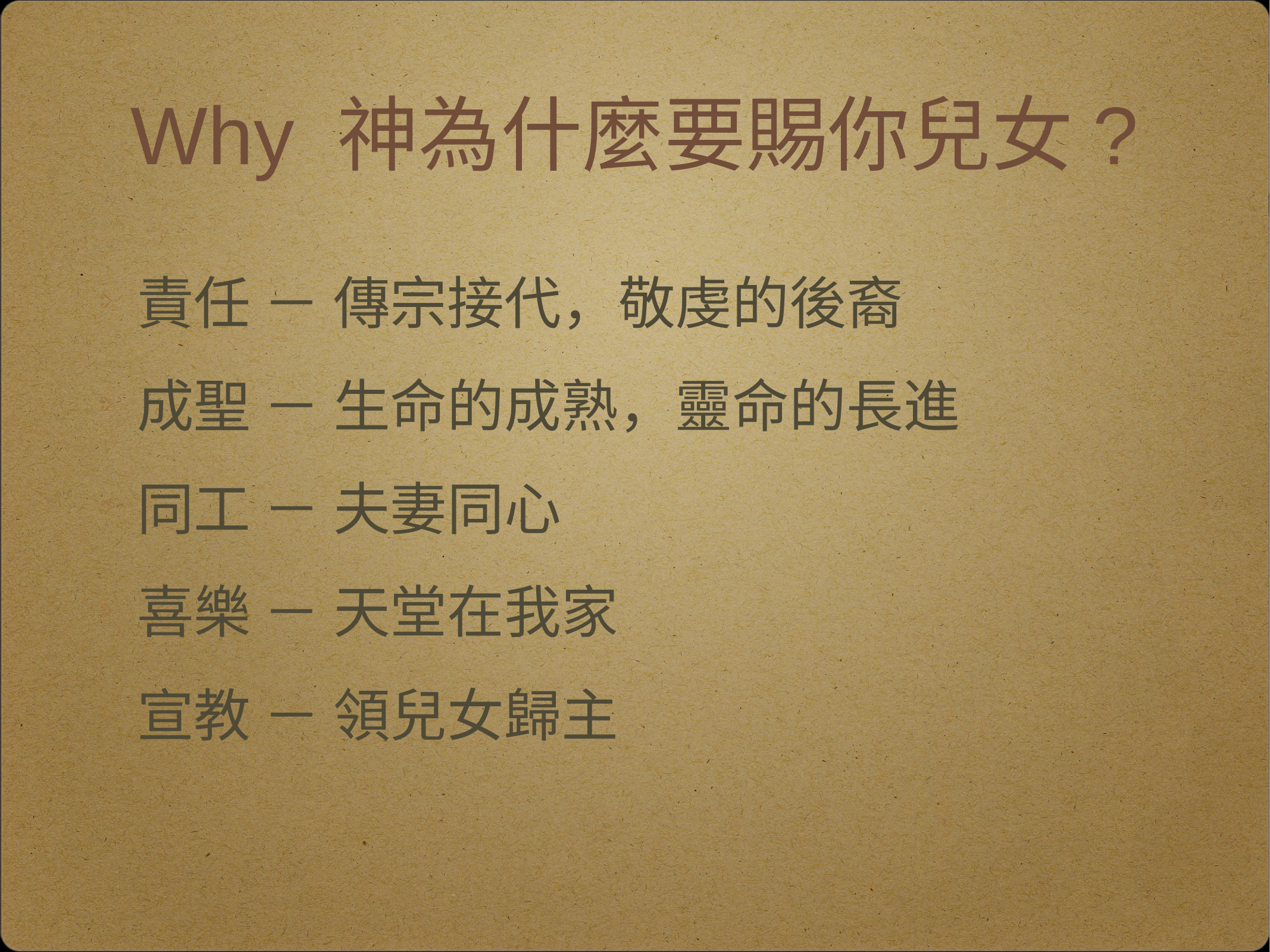

# Why 神為什麼要賜你兒女?
責任 － 傳宗接代，敬虔的後裔
成聖 － 生命的成熟，靈命的長進
同工 － 夫妻同心
喜樂 － 天堂在我家
宣教 － 領兒女歸主